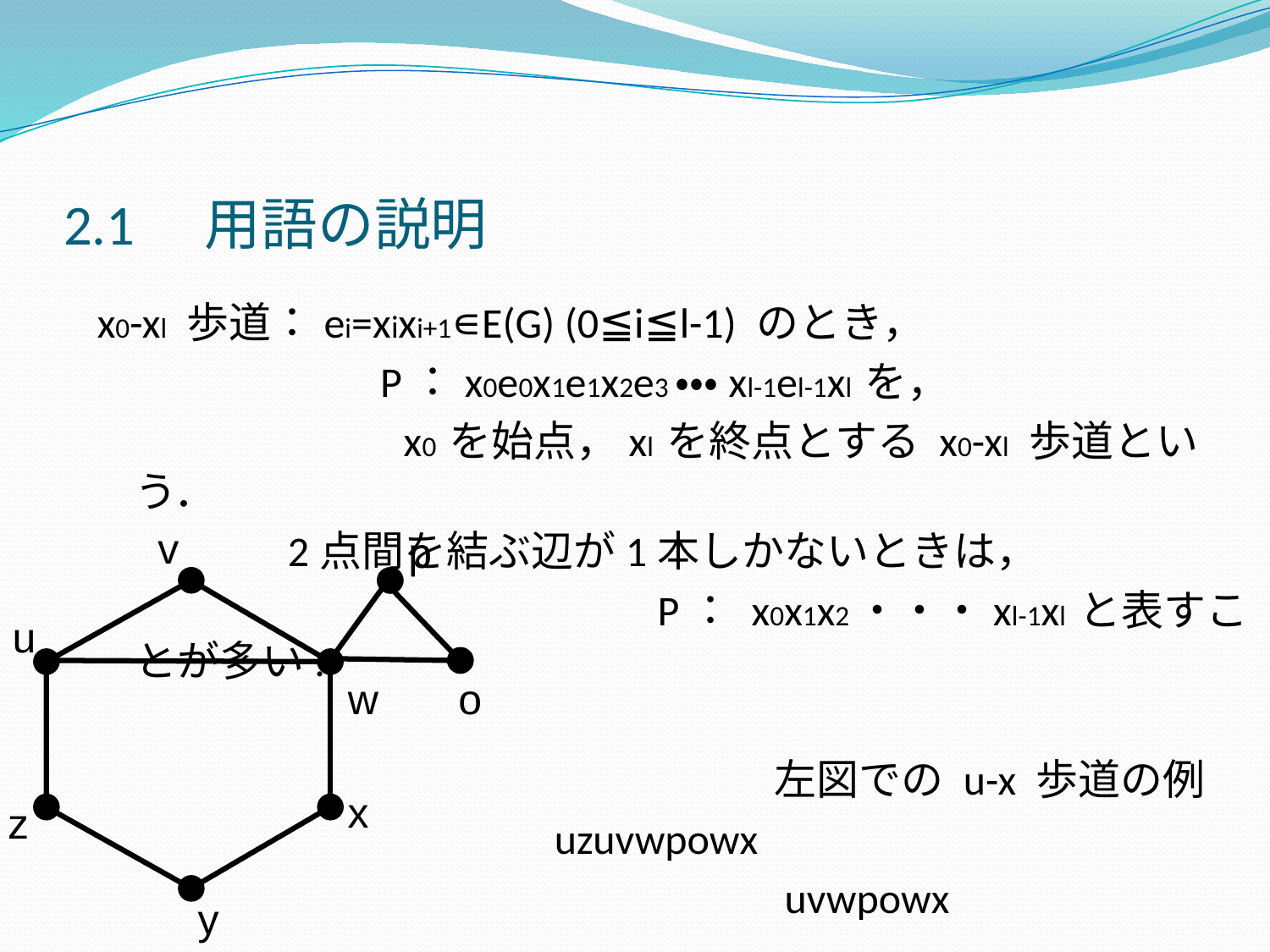

# 2.1　用語の説明

x0-xl 歩道：ei=xixi+1∊E(G) (0≦i≦l-1) のとき，
　　　　　　  P：x0e0x1e1x2e3・・・xl-1el-1xl を，
　　　　　　　x0 を始点，xl を終点とする x0-xl 歩道という．
                    2点間を結ぶ辺が1本しかないときは，
　　　　　　　　　　　　　P： x0x1x2・・・xl-1xl と表すことが多い.

　　　　　　　　　　　　　　　　左図での u-x 歩道の例
                                                uzuvwpowx
　　　　　　　　　　　　　　　　uvwpowx
　　　　　　　　　　　　　　　　uzyx
v
p

u
w
o
x
z
y